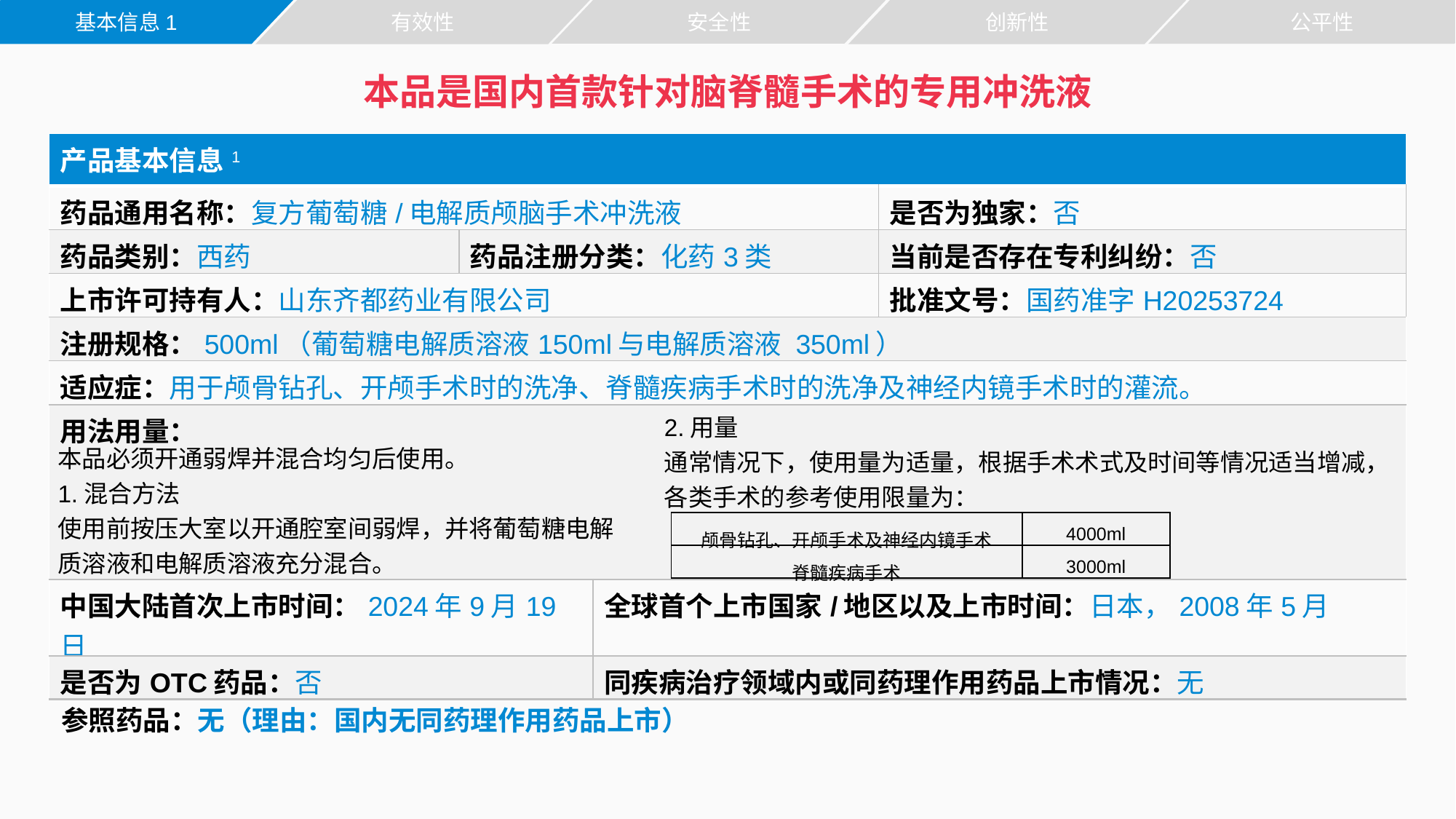

安全性
公平性
基本信息1
有效性
创新性
本品是国内首款针对脑脊髓手术的专用冲洗液
| 产品基本信息1 |  |  |  |
| --- | --- | --- | --- |
| 药品通用名称：复方葡萄糖/电解质颅脑手术冲洗液 |  |  | 是否为独家：否 |
| 药品类别：西药 | 药品注册分类：化药3类 |  | 当前是否存在专利纠纷：否 |
| 上市许可持有人：山东齐都药业有限公司 |  |  | 批准文号：国药准字H20253724 |
| 注册规格：500ml（葡萄糖电解质溶液150ml与电解质溶液 350ml） |  |  |  |
| 适应症：用于颅骨钻孔、开颅手术时的洗净、脊髓疾病手术时的洗净及神经内镜手术时的灌流。 |  |  |  |
| 用法用量： |  |  |  |
| 中国大陆首次上市时间：2024年9月19日 |  | 全球首个上市国家/地区以及上市时间：日本，2008年5月 |  |
| 是否为OTC药品：否 |  | 同疾病治疗领域内或同药理作用药品上市情况：无 |  |
2.用量
通常情况下，使用量为适量，根据手术术式及时间等情况适当增减，各类手术的参考使用限量为：
本品必须开通弱焊并混合均匀后使用。
1.混合方法
使用前按压大室以开通腔室间弱焊，并将葡萄糖电解质溶液和电解质溶液充分混合。
| 颅骨钻孔、开颅手术及神经内镜手术 | 4000ml |
| --- | --- |
| 脊髓疾病手术 | 3000ml |
参照药品：无（理由：国内无同药理作用药品上市）